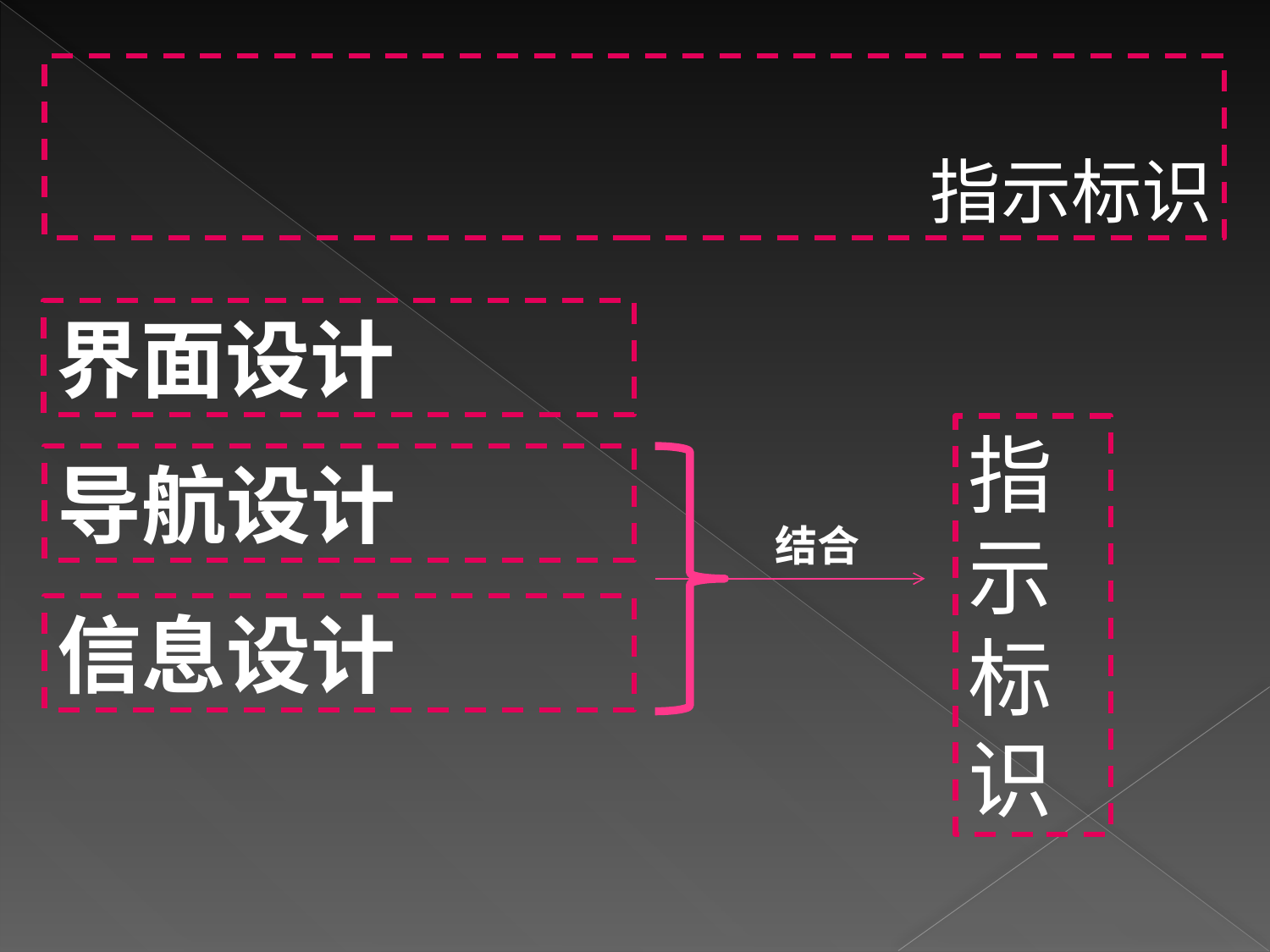

指示标识
界面设计
指
示
标
识
导航设计

结合
信息设计